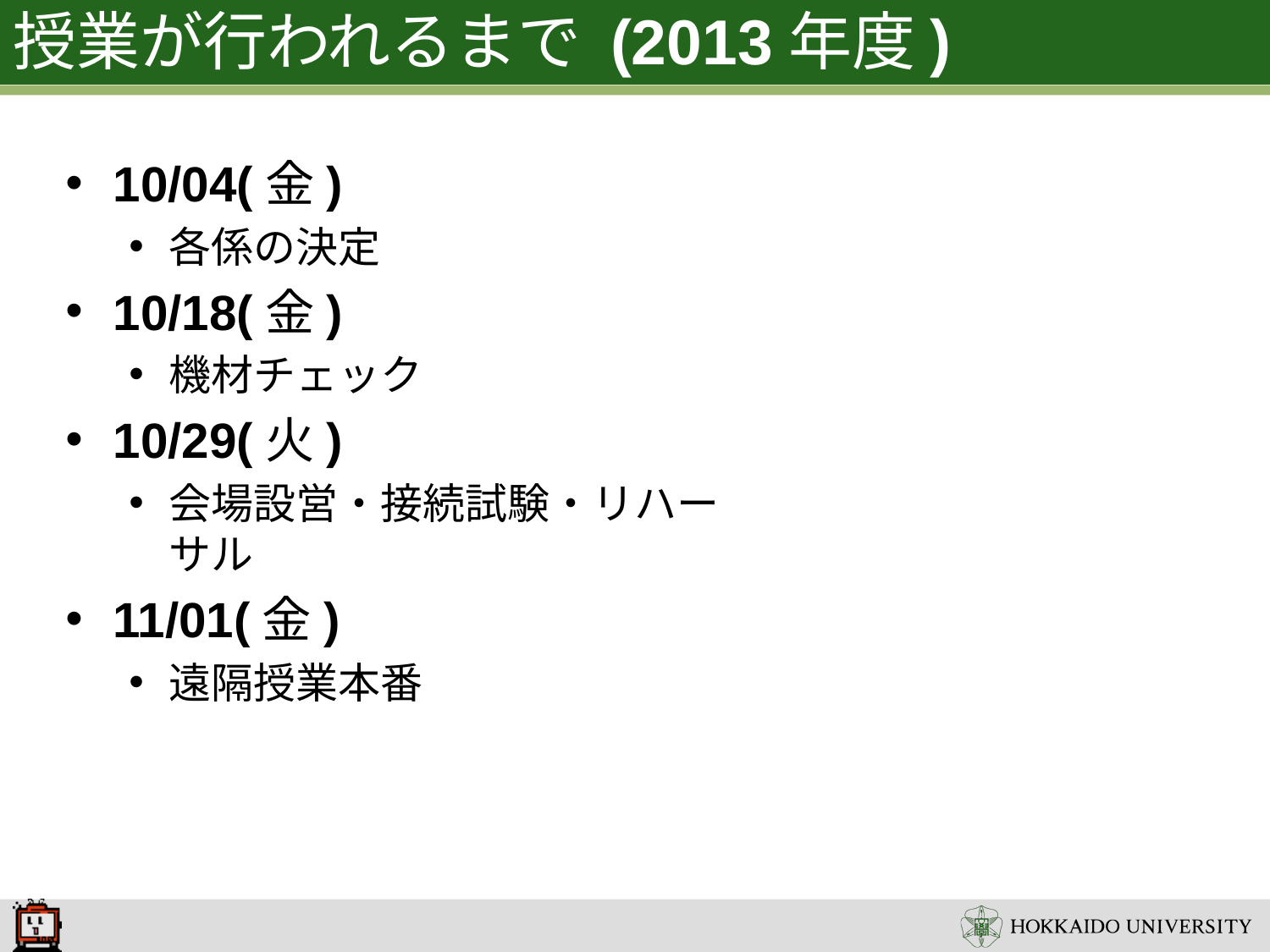

# 授業が行われるまで (2013年度)
10/04(金)
各係の決定
10/18(金)
機材チェック
10/29(火)
会場設営・接続試験・リハーサル
11/01(金)
遠隔授業本番